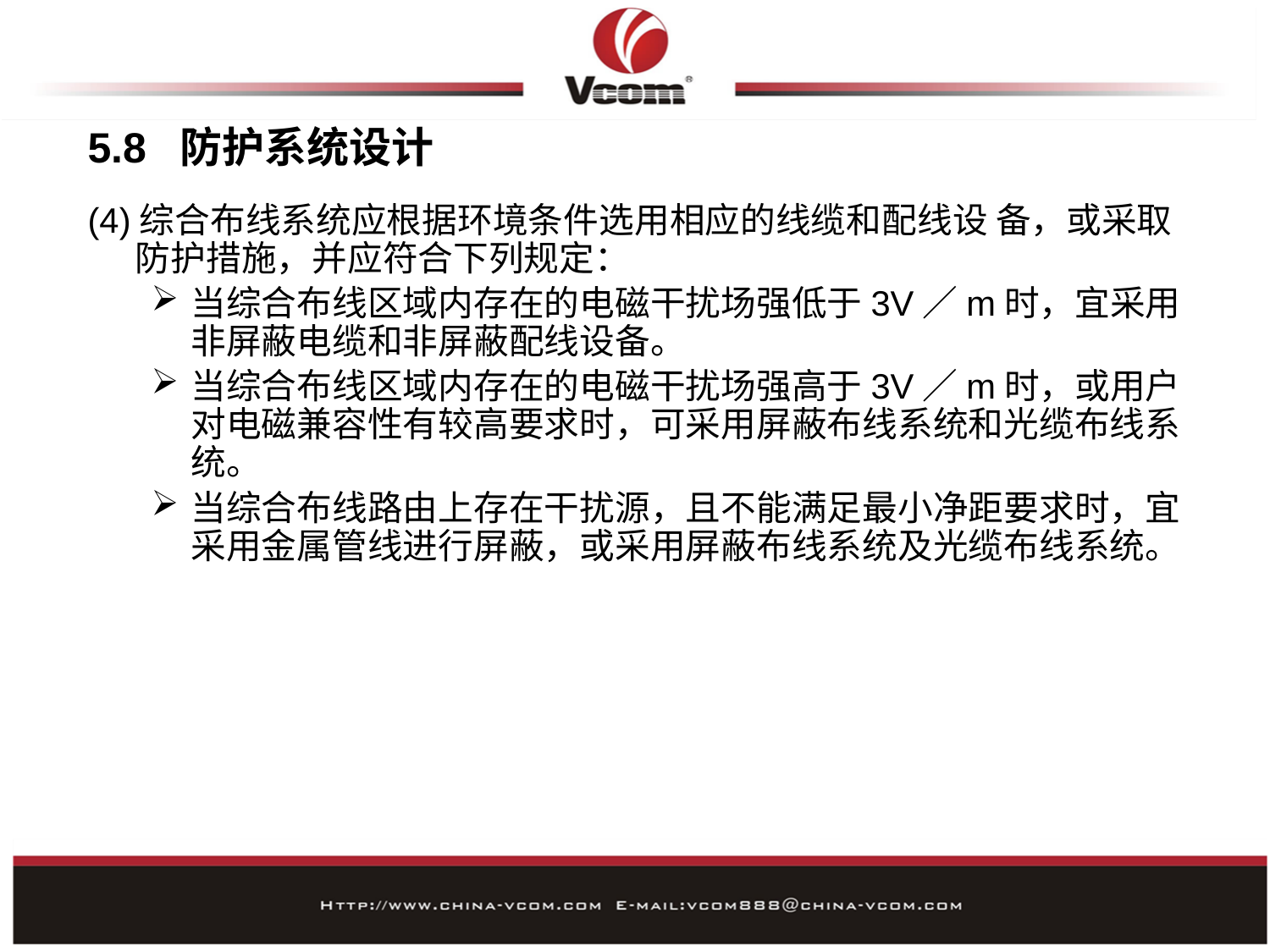

# 5.8  防护系统设计
(4)综合布线系统应根据环境条件选用相应的线缆和配线设 备，或采取防护措施，并应符合下列规定：
当综合布线区域内存在的电磁干扰场强低于3V／m时，宜采用非屏蔽电缆和非屏蔽配线设备。
当综合布线区域内存在的电磁干扰场强高于3V／m时，或用户对电磁兼容性有较高要求时，可采用屏蔽布线系统和光缆布线系统。
当综合布线路由上存在干扰源，且不能满足最小净距要求时，宜采用金属管线进行屏蔽，或采用屏蔽布线系统及光缆布线系统。